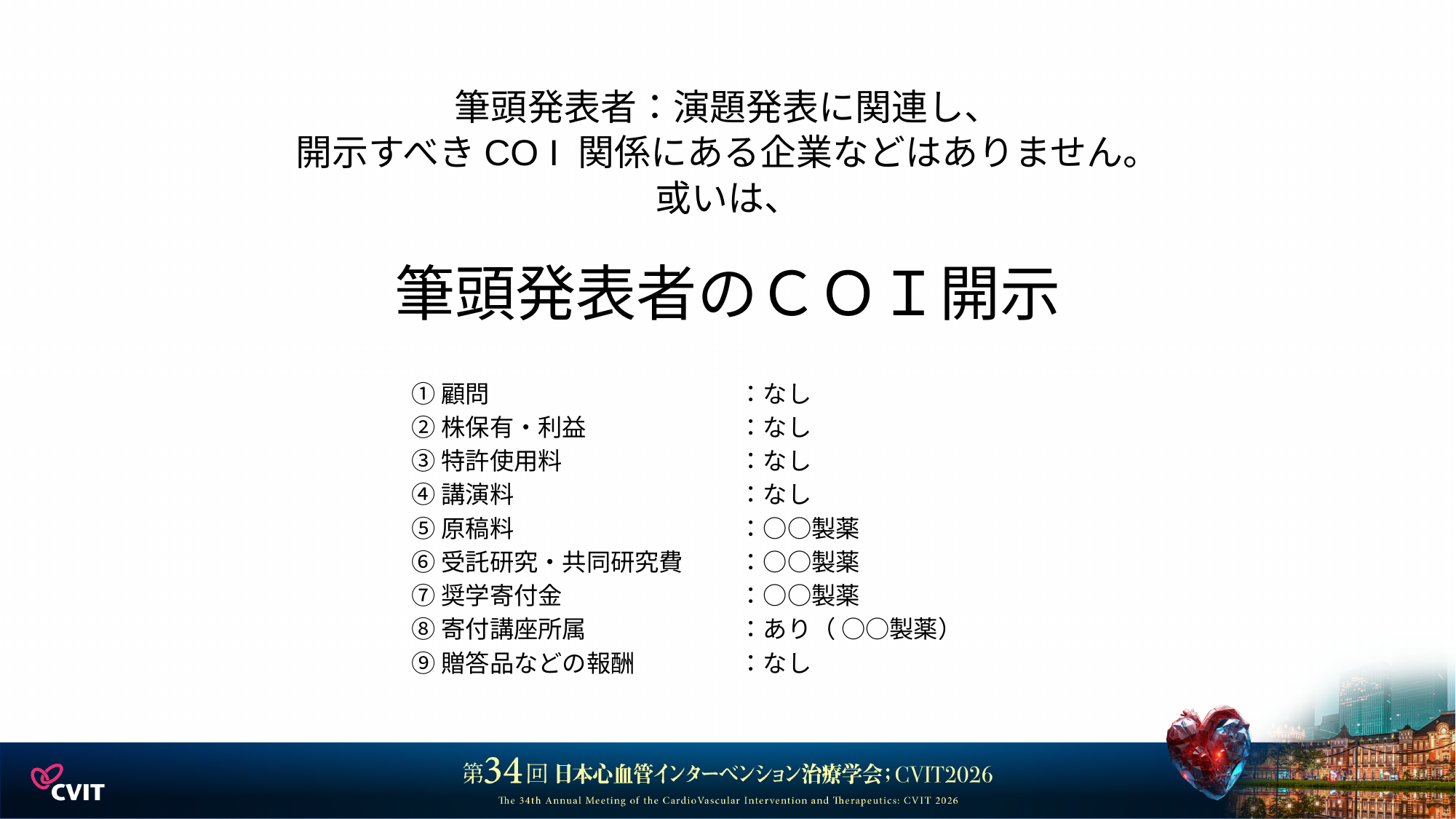

筆頭発表者：演題発表に関連し、
開示すべきCO I 関係にある企業などはありません。
或いは、
筆頭発表者のＣＯＩ開示
①顧問			：なし
②株保有・利益		：なし
③特許使用料		：なし
④講演料			：なし
⑤原稿料			：○○製薬
⑥受託研究・共同研究費	：○○製薬
⑦奨学寄付金		：○○製薬
⑧寄付講座所属		：あり（ ○○製薬）
⑨贈答品などの報酬	：なし